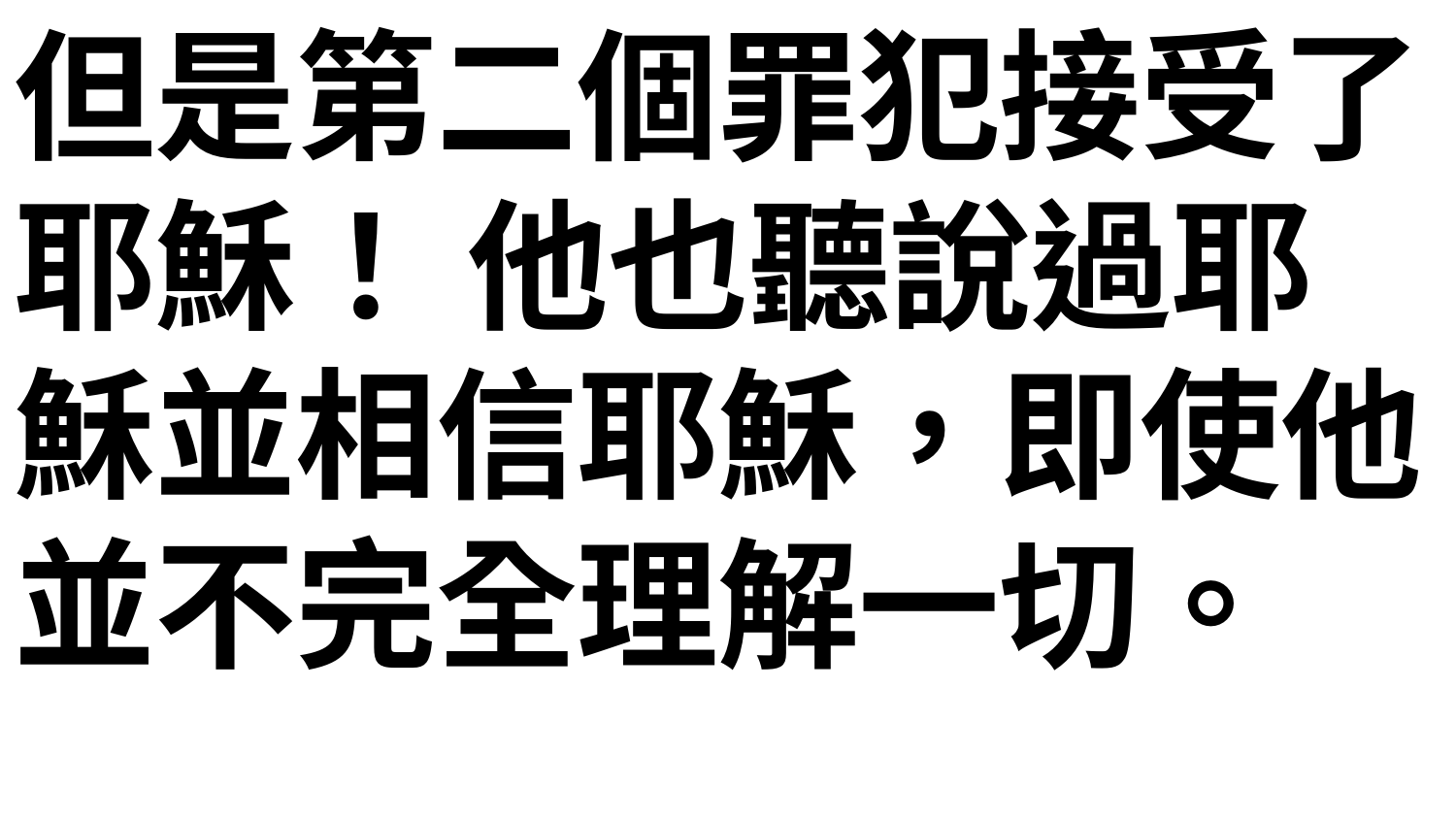

但是第二個罪犯接受了耶穌！ 他也聽說過耶穌並相信耶穌，即使他並不完全理解一切。